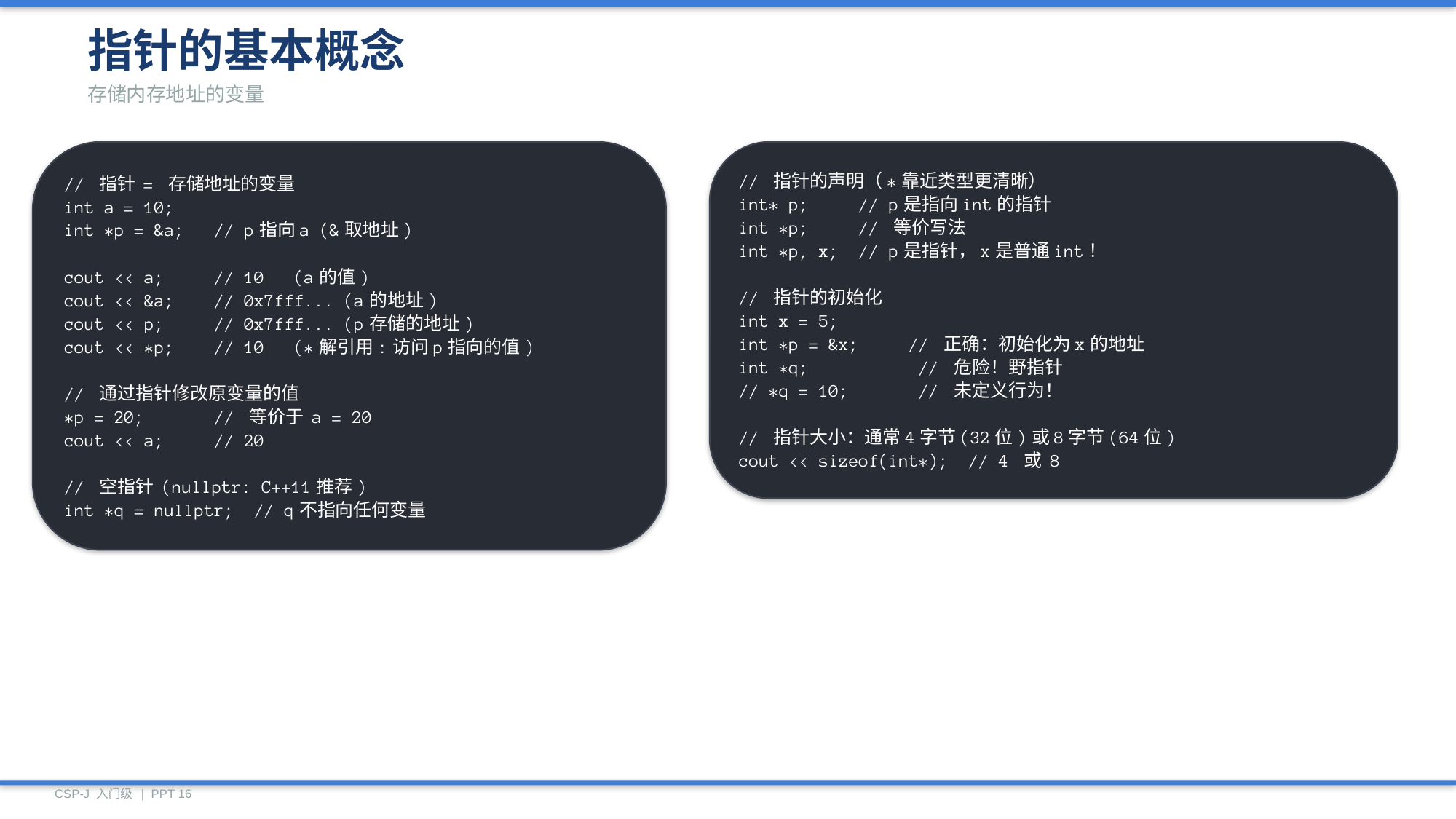

指针的基本概念
存储内存地址的变量
// 指针 = 存储地址的变量
int a = 10;
int *p = &a;   // p指向a (&取地址)

cout << a;     // 10   (a的值)
cout << &a;    // 0x7fff... (a的地址)
cout << p;     // 0x7fff... (p存储的地址)
cout << *p;    // 10   (*解引用:访问p指向的值)

// 通过指针修改原变量的值
*p = 20;       // 等价于 a = 20
cout << a;     // 20

// 空指针 (nullptr: C++11推荐)
int *q = nullptr;  // q不指向任何变量
// 指针的声明（*靠近类型更清晰）
int* p;     // p是指向int的指针
int *p;     // 等价写法
int *p, x;  // p是指针，x是普通int！

// 指针的初始化
int x = 5;
int *p = &x;     // 正确：初始化为x的地址
int *q;           // 危险！野指针
// *q = 10;       // 未定义行为！

// 指针大小：通常4字节(32位)或8字节(64位)
cout << sizeof(int*);  // 4 或 8

CSP-J 入门级  |  PPT 16